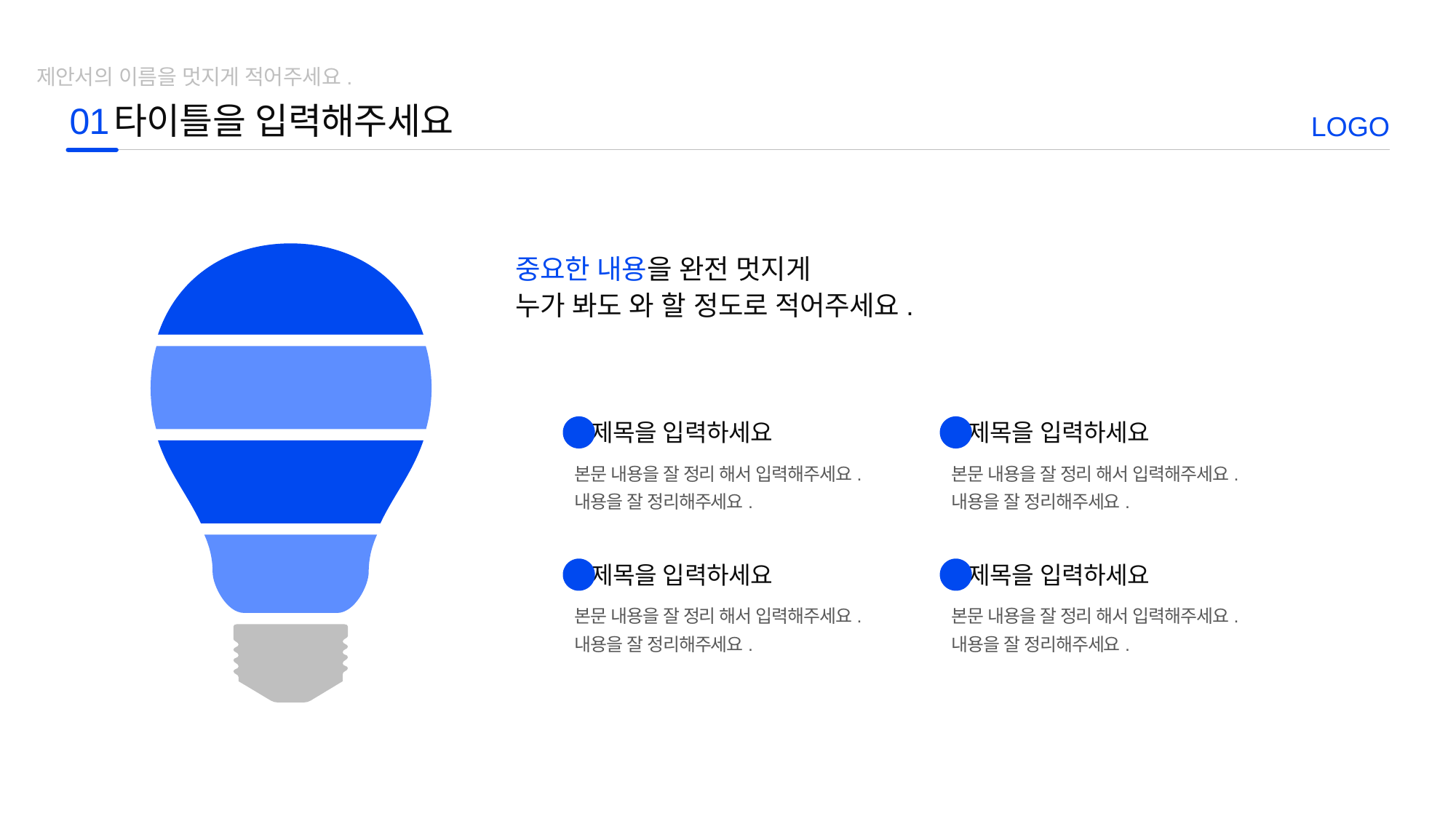

제안서의 이름을 멋지게 적어주세요.
01
타이틀을 입력해주세요
LOGO

중요한 내용을 완전 멋지게
누가 봐도 와 할 정도로 적어주세요.
STEP 1

STEP 2
제목을 입력하세요
제목을 입력하세요
01
02

본문 내용을 잘 정리 해서 입력해주세요.
내용을 잘 정리해주세요.
본문 내용을 잘 정리 해서 입력해주세요.
내용을 잘 정리해주세요.
STEP 3

STEP 4
제목을 입력하세요
제목을 입력하세요
03
04
본문 내용을 잘 정리 해서 입력해주세요.
내용을 잘 정리해주세요.
본문 내용을 잘 정리 해서 입력해주세요.
내용을 잘 정리해주세요.